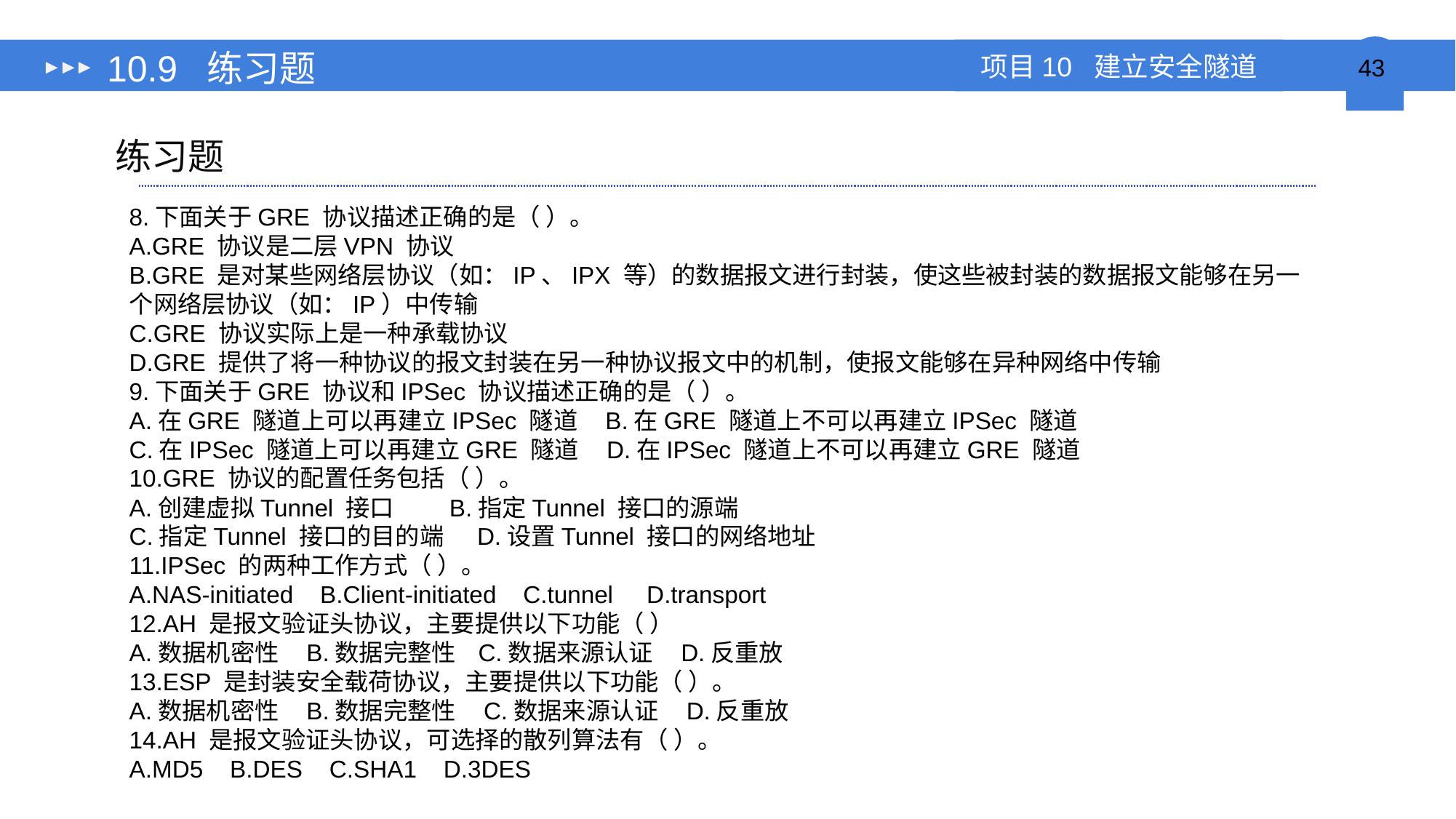

# 10.9  练习题
练习题

8.下面关于GRE 协议描述正确的是（ ）。
A.GRE 协议是二层VPN 协议
B.GRE 是对某些网络层协议（如：IP、IPX 等）的数据报文进行封装，使这些被封装的数据报文能够在另一个网络层协议（如：IP）中传输
C.GRE 协议实际上是一种承载协议
D.GRE 提供了将一种协议的报文封装在另一种协议报文中的机制，使报文能够在异种网络中传输
9.下面关于GRE 协议和IPSec 协议描述正确的是（ ）。
A.在GRE 隧道上可以再建立IPSec 隧道    B.在GRE 隧道上不可以再建立IPSec 隧道
C.在IPSec 隧道上可以再建立GRE 隧道    D.在IPSec 隧道上不可以再建立GRE 隧道
10.GRE 协议的配置任务包括（ ）。
A.创建虚拟Tunnel 接口         B.指定Tunnel 接口的源端
C.指定Tunnel 接口的目的端     D.设置Tunnel 接口的网络地址
11.IPSec 的两种工作方式（ ）。
A.NAS-initiated    B.Client-initiated    C.tunnel     D.transport
12.AH 是报文验证头协议，主要提供以下功能（ ）
A.数据机密性    B.数据完整性   C.数据来源认证    D.反重放
13.ESP 是封装安全载荷协议，主要提供以下功能（ ）。
A.数据机密性    B.数据完整性    C.数据来源认证    D.反重放
14.AH 是报文验证头协议，可选择的散列算法有（ ）。
A.MD5    B.DES    C.SHA1    D.3DES